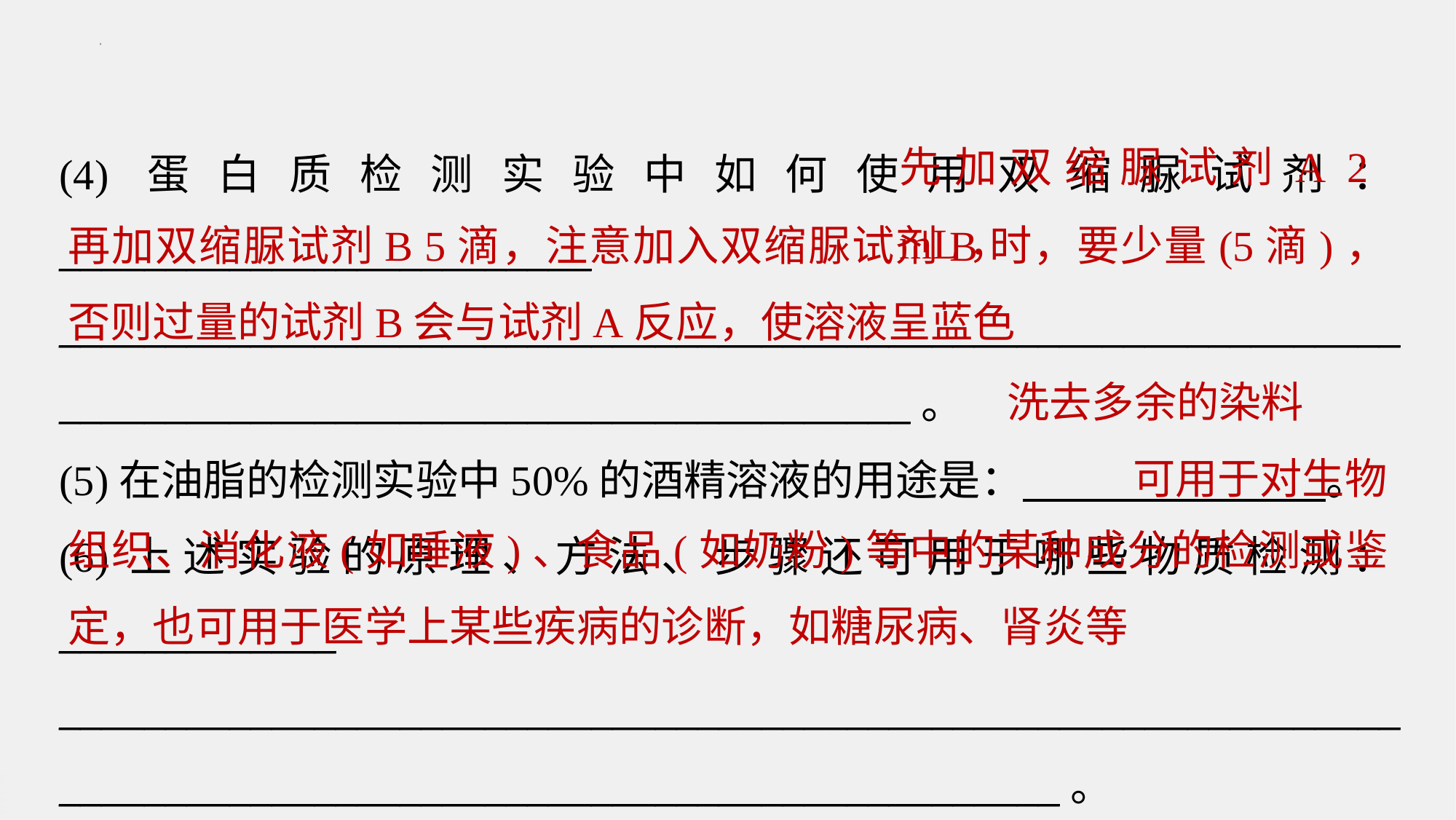

先加双缩脲试剂A 2 mL，
(4)蛋白质检测实验中如何使用双缩脲试剂：_________________________
_______________________________________________________________________________________________________。
(5)在油脂的检测实验中50%的酒精溶液的用途是：                                。
(6)上述实验的原理、方法、步骤还可用于哪些物质检测：_____________
______________________________________________________________________________________________________________。
再加双缩脲试剂B 5滴，注意加入双缩脲试剂B时，要少量(5滴)，否则过量的试剂B会与试剂A反应，使溶液呈蓝色
洗去多余的染料
可用于对生物
组织、消化液(如唾液)、食品(如奶粉)等中的某种成分的检测或鉴定，也可用于医学上某些疾病的诊断，如糖尿病、肾炎等